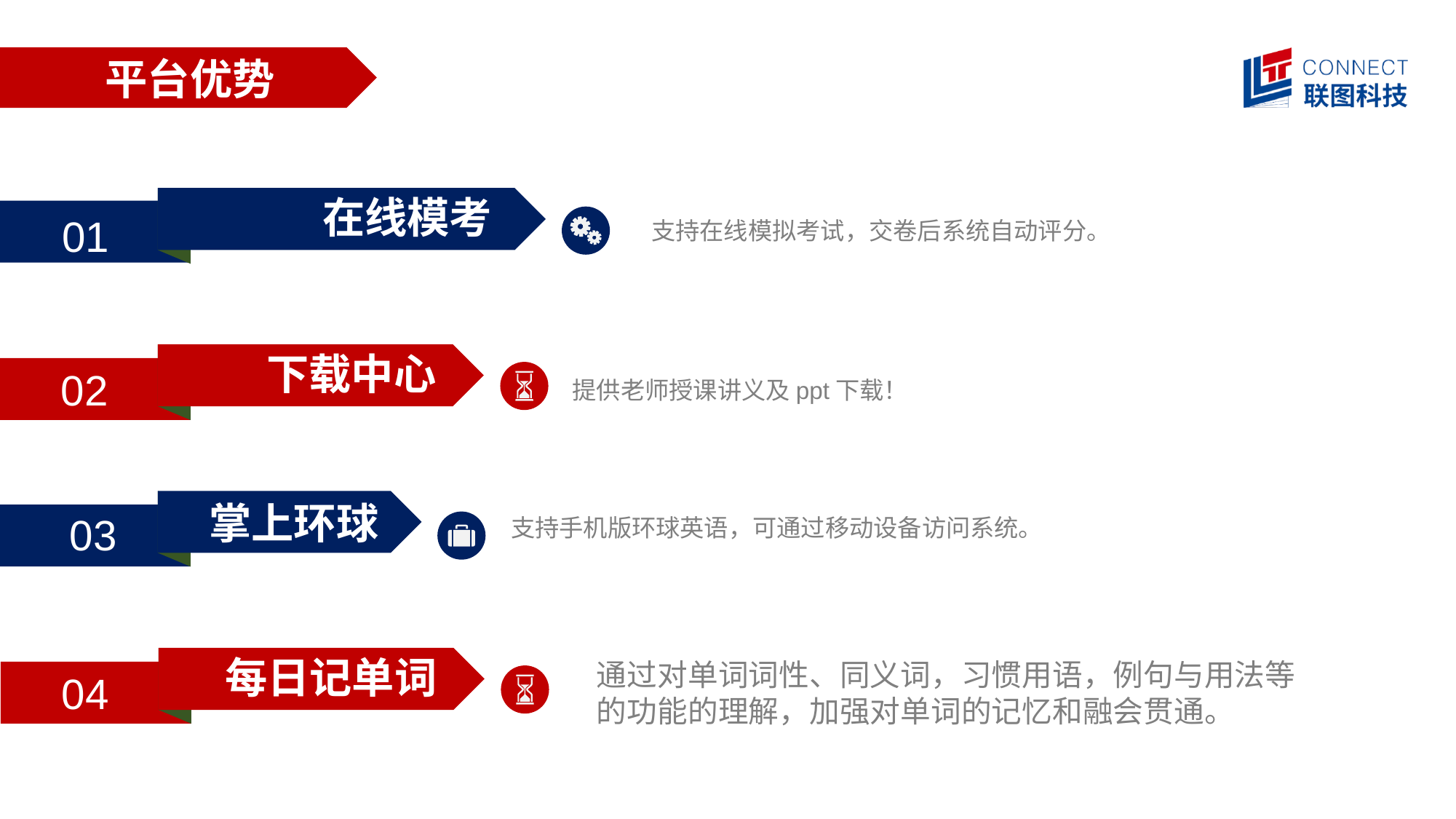

平台优势
在线模考

支持在线模拟考试，交卷后系统自动评分。

01

下载中心

提供老师授课讲义及ppt下载！

02

掌上环球
支持手机版环球英语，可通过移动设备访问系统。

03

每日记单词

通过对单词词性、同义词，习惯用语，例句与用法等的功能的理解，加强对单词的记忆和融会贯通。

04